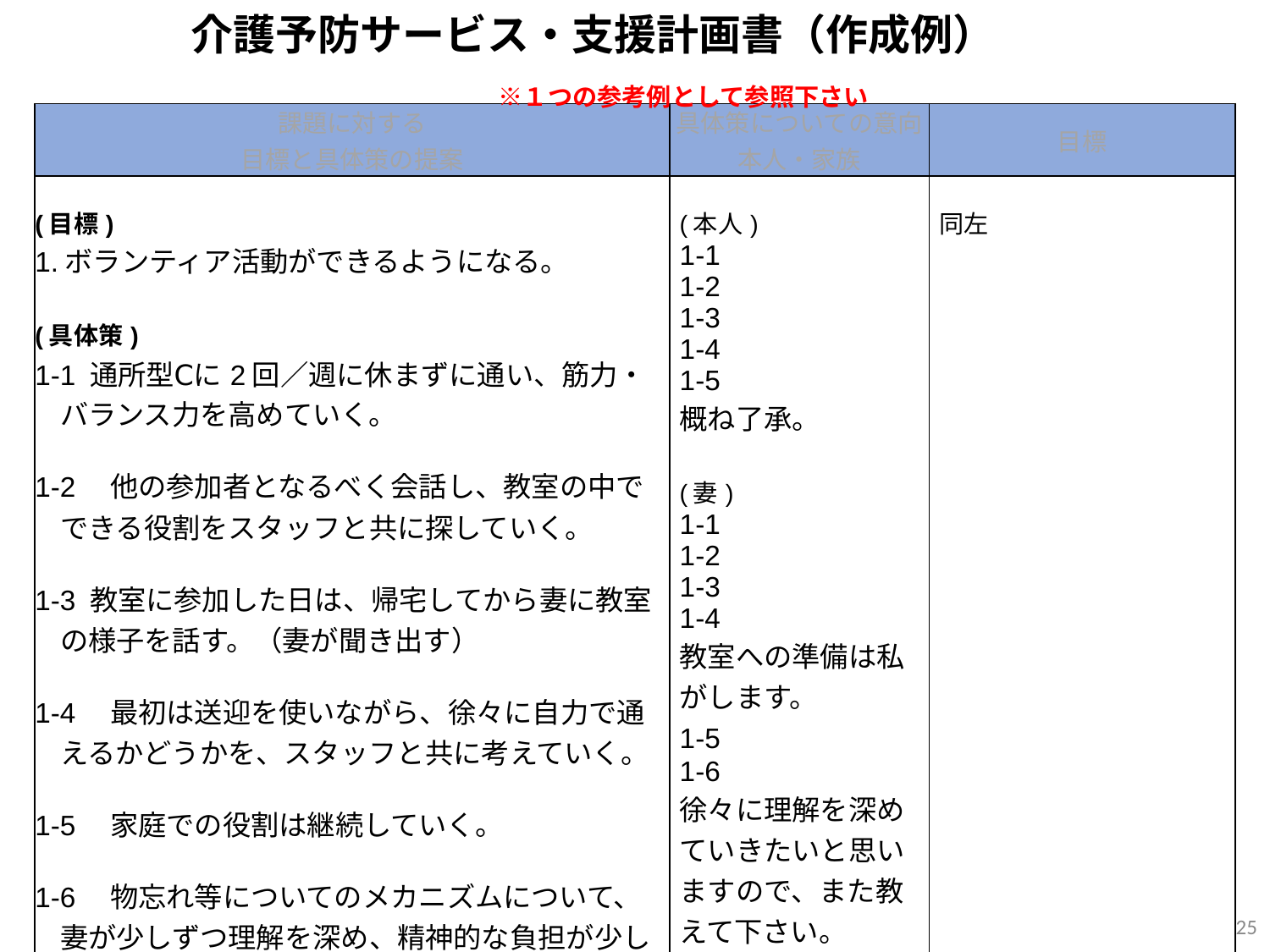

映写のみ
介護予防サービス・支援計画書（作成例）
　　　　　　　　　　　　　　　　　　　　　　　　　　　　　　　　　　　　　　　　　　　　　　　　　　　　　　　　　　　　　　　　　※１つの参考例として参照下さい
| 課題に対する 目標と具体策の提案 | 具体策についての意向 本人・家族 | 目標 |
| --- | --- | --- |
| (目標) 1.ボランティア活動ができるようになる。 (具体策) 1-1 通所型Ⅽに2回／週に休まずに通い、筋力・バランス力を高めていく。 1-2　他の参加者となるべく会話し、教室の中でできる役割をスタッフと共に探していく。 1-3 教室に参加した日は、帰宅してから妻に教室の様子を話す。（妻が聞き出す） 1-4　最初は送迎を使いながら、徐々に自力で通えるかどうかを、スタッフと共に考えていく。 1-5　家庭での役割は継続していく。 1-6　物忘れ等についてのメカニズムについて、妻が少しずつ理解を深め、精神的な負担が少しでも軽減できるよう情報提供を受ける。 | (本人) 1-1 1-2 1-3 1-4 1-5 概ね了承。 (妻) 1-1 1-2 1-3 1-4 教室への準備は私がします。 1-5　 1-6 徐々に理解を深めていきたいと思いますので、また教えて下さい。 概ね了承 | 同左 |
25